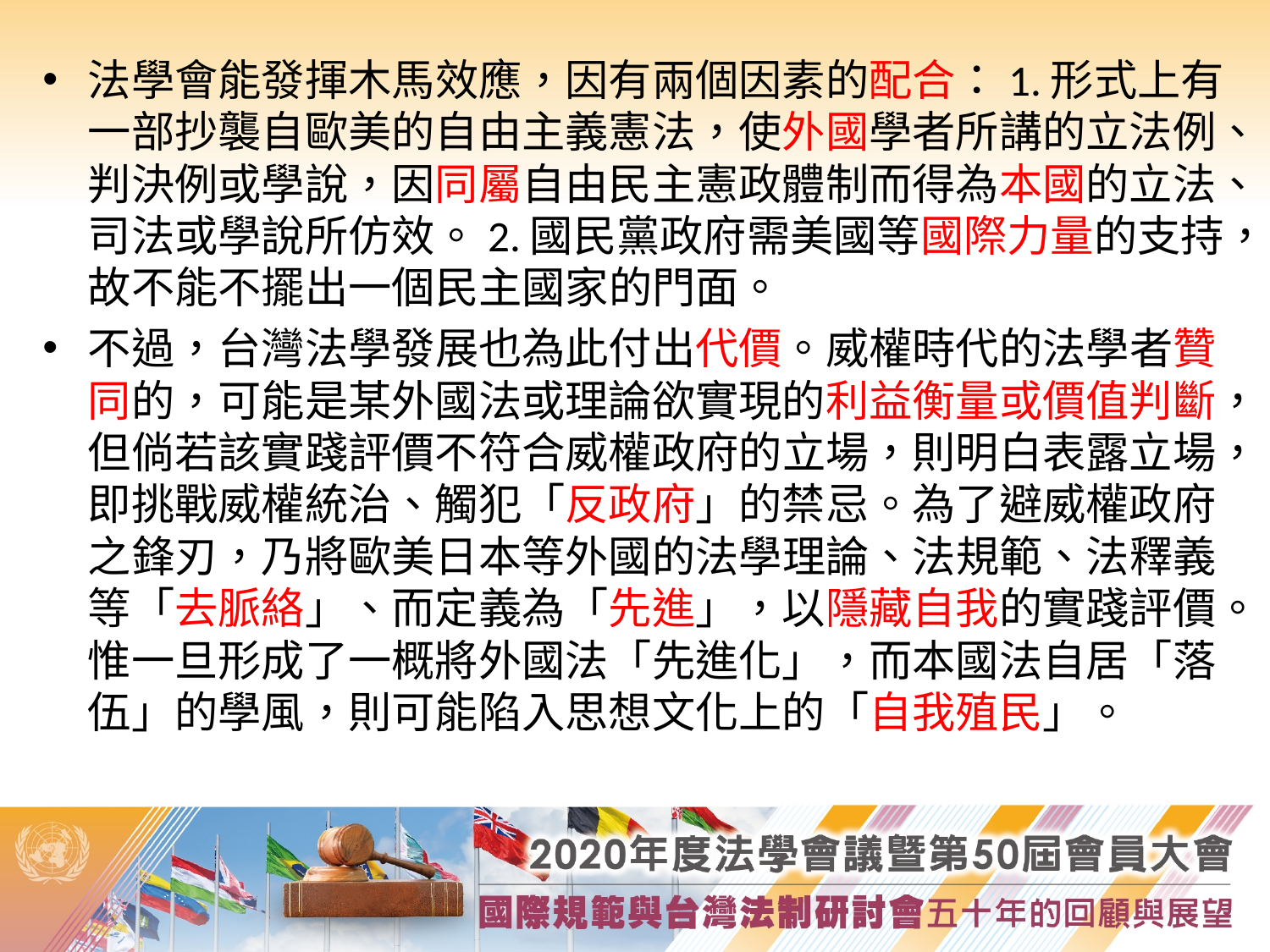

#
法學會能發揮木馬效應，因有兩個因素的配合：1.形式上有一部抄襲自歐美的自由主義憲法，使外國學者所講的立法例、判決例或學說，因同屬自由民主憲政體制而得為本國的立法、司法或學說所仿效。2.國民黨政府需美國等國際力量的支持，故不能不擺出一個民主國家的門面。
不過，台灣法學發展也為此付出代價。威權時代的法學者贊同的，可能是某外國法或理論欲實現的利益衡量或價值判斷，但倘若該實踐評價不符合威權政府的立場，則明白表露立場，即挑戰威權統治、觸犯「反政府」的禁忌。為了避威權政府之鋒刃，乃將歐美日本等外國的法學理論、法規範、法釋義等「去脈絡」、而定義為「先進」，以隱藏自我的實踐評價。惟一旦形成了一概將外國法「先進化」，而本國法自居「落伍」的學風，則可能陷入思想文化上的「自我殖民」。